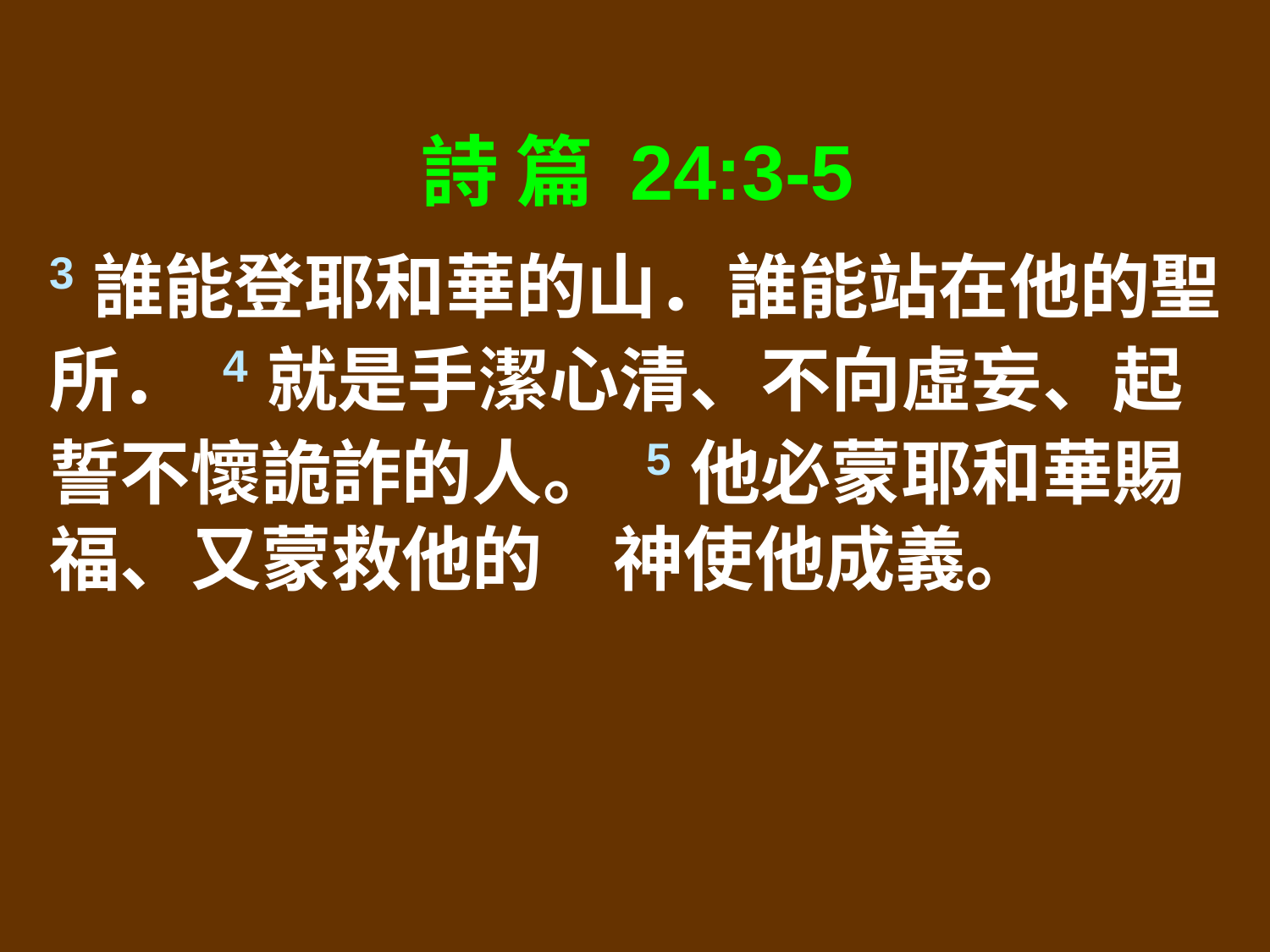

詩 篇 24:3-5
3誰能登耶和華的山．誰能站在他的聖所． 4就是手潔心清、不向虛妄、起誓不懷詭詐的人。 5他必蒙耶和華賜福、又蒙救他的　神使他成義。